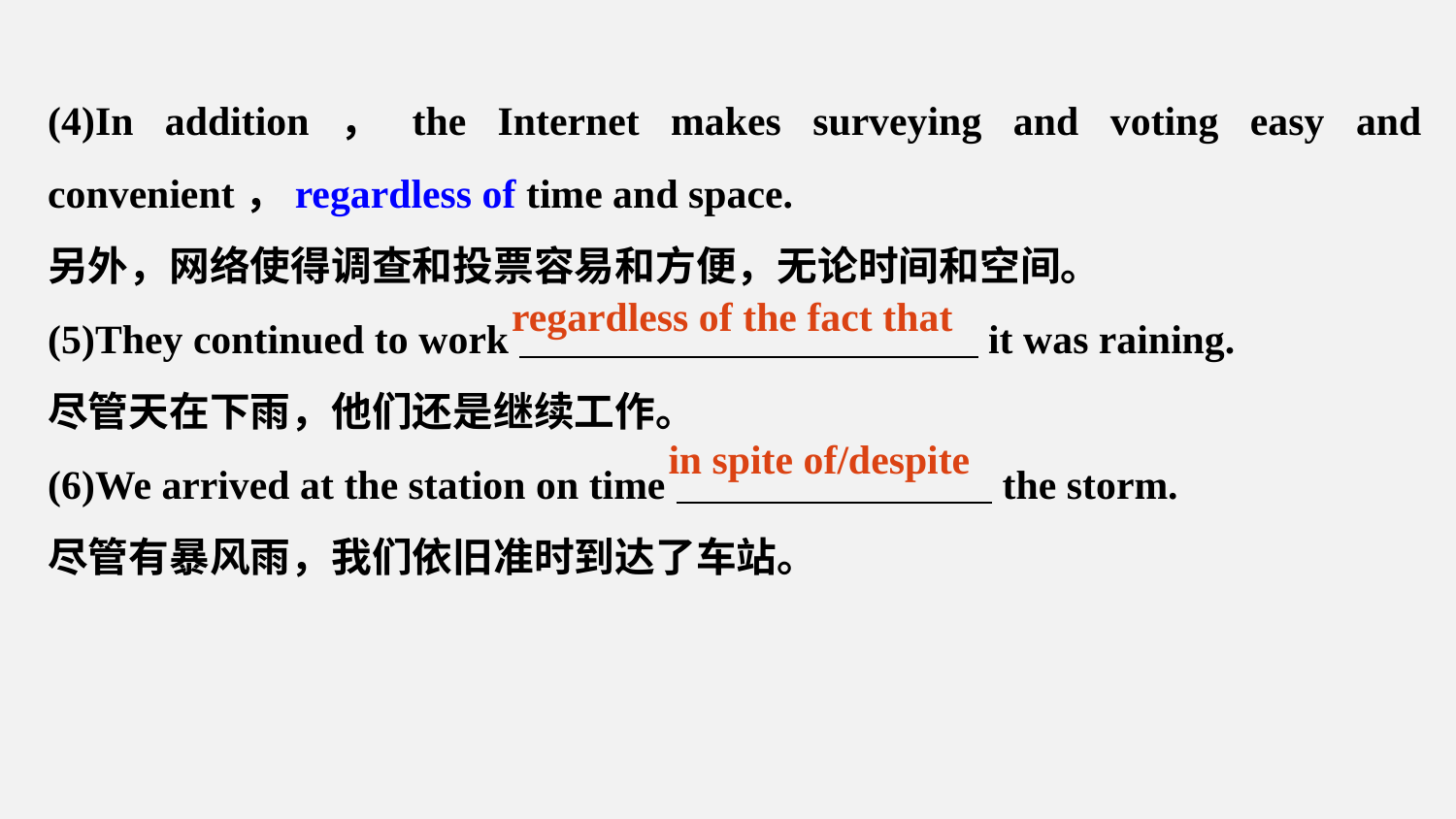

(4)In addition，the Internet makes surveying and voting easy and convenient，regardless of time and space.
另外，网络使得调查和投票容易和方便，无论时间和空间。
(5)They continued to work                                               it was raining.
尽管天在下雨，他们还是继续工作。
(6)We arrived at the station on time                                 the storm.
尽管有暴风雨，我们依旧准时到达了车站。
regardless of the fact that
in spite of/despite